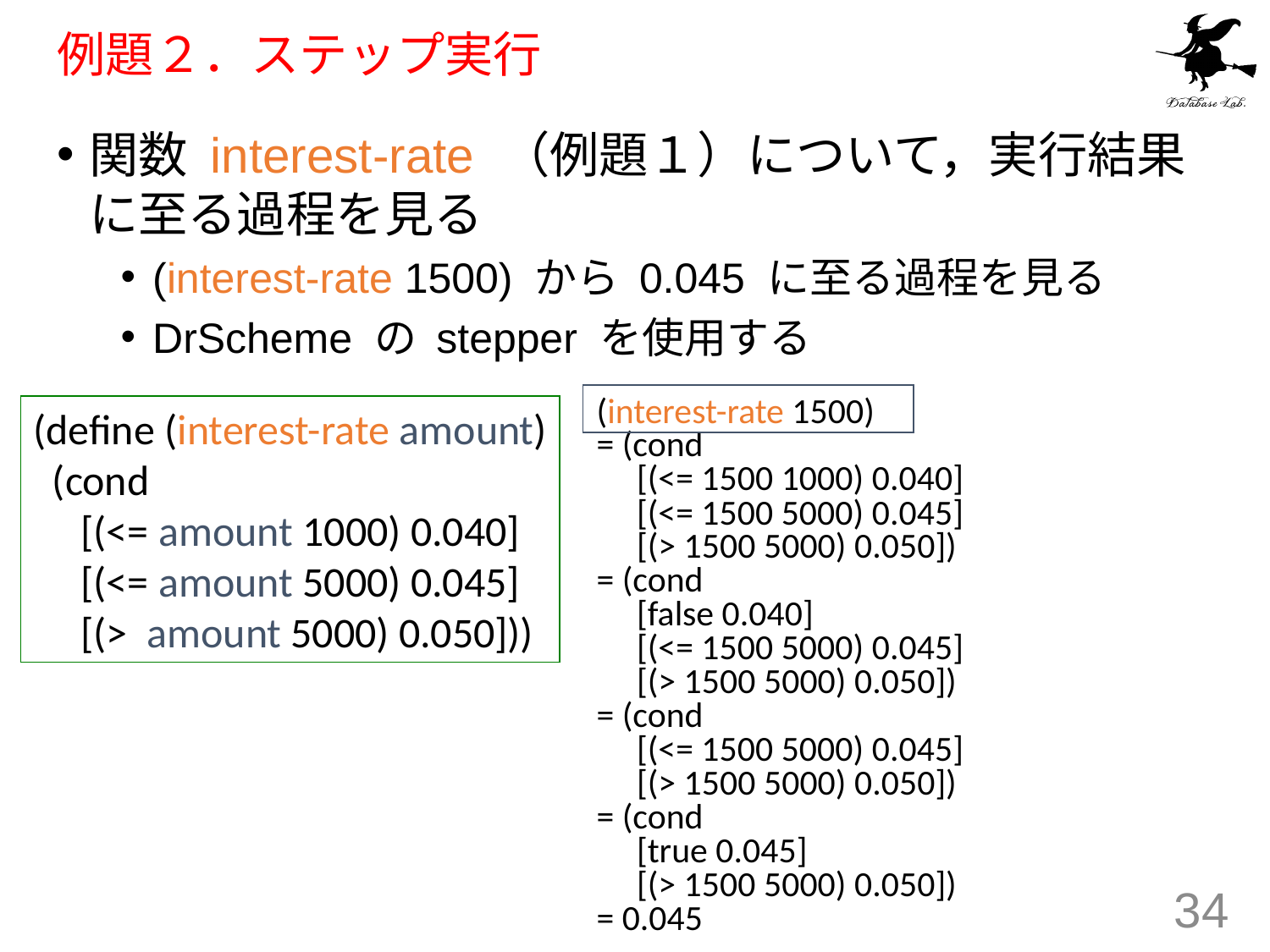

# 例題２．ステップ実行
関数 interest-rate （例題１）について，実行結果に至る過程を見る
(interest-rate 1500) から 0.045 に至る過程を見る
DrScheme の stepper を使用する

(interest-rate 1500)
= (cond
     [(<= 1500 1000) 0.040]
     [(<= 1500 5000) 0.045]
     [(> 1500 5000) 0.050])
= (cond
     [false 0.040]
     [(<= 1500 5000) 0.045]
     [(> 1500 5000) 0.050])
= (cond
     [(<= 1500 5000) 0.045]
     [(> 1500 5000) 0.050])
= (cond
     [true 0.045]
     [(> 1500 5000) 0.050])
= 0.045
(define (interest-rate amount)
  (cond
     [(<= amount 1000) 0.040]
     [(<= amount 5000) 0.045]
     [(>  amount 5000) 0.050]))
34